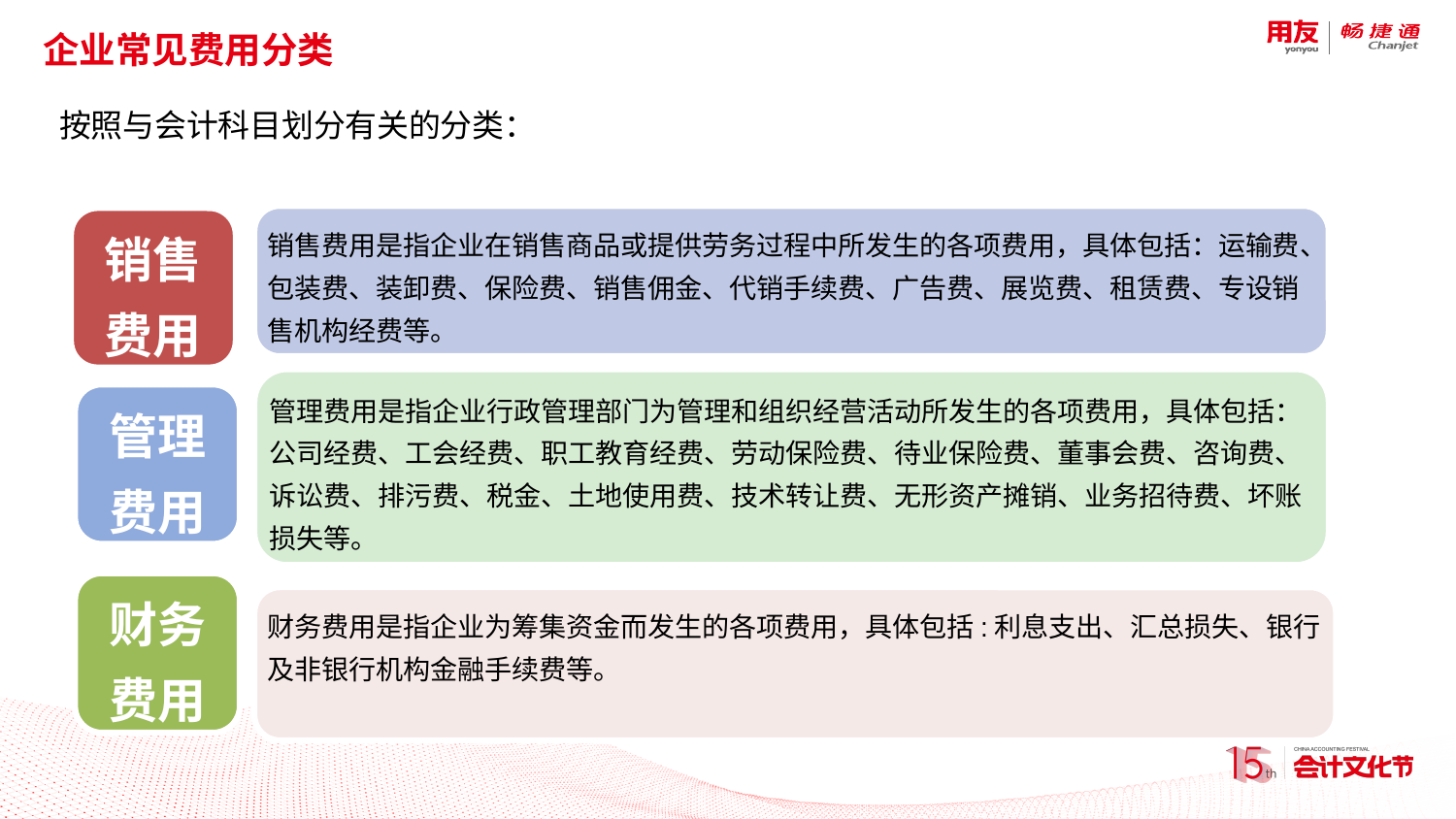

# 企业常见费用分类
按照与会计科目划分有关的分类：

销售费用是指企业在销售商品或提供劳务过程中所发生的各项费用，具体包括：运输费、包装费、装卸费、保险费、销售佣金、代销手续费、广告费、展览费、租赁费、专设销售机构经费等。

销售
费用

管理费用是指企业行政管理部门为管理和组织经营活动所发生的各项费用，具体包括：公司经费、工会经费、职工教育经费、劳动保险费、待业保险费、董事会费、咨询费、诉讼费、排污费、税金、土地使用费、技术转让费、无形资产摊销、业务招待费、坏账损失等。

管理
费用

财务
费用

财务费用是指企业为筹集资金而发生的各项费用，具体包括:利息支出、汇总损失、银行及非银行机构金融手续费等。